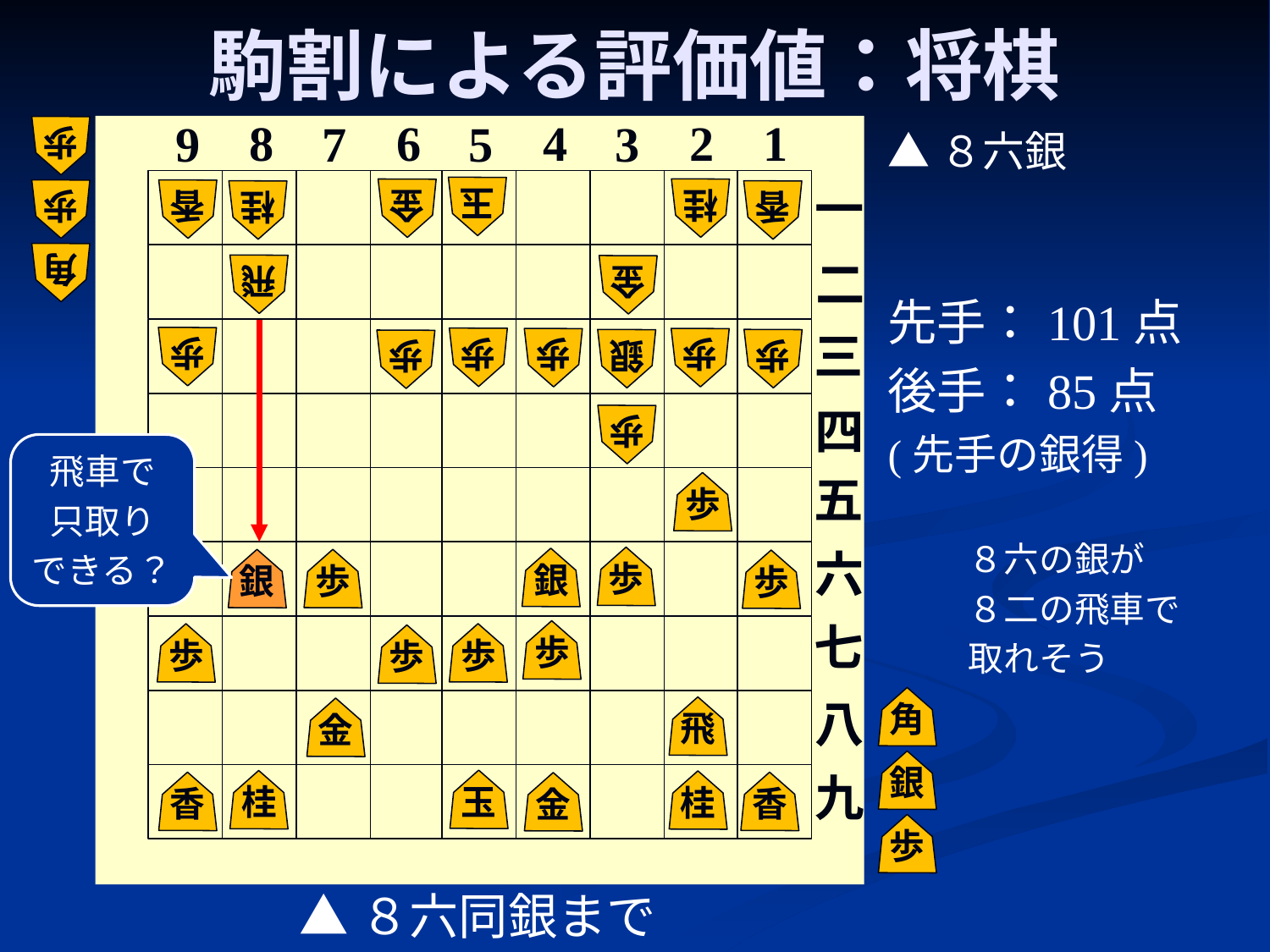

# 駒割による評価値：将棋
6
2
1
8
4
7
3
9
5

一

二
三

四
五

六

七

八

九

歩
▲８六銀
玉
桂
金
歩
香
桂
香
角
飛
金
先手：101点
後手：85点
(先手の銀得)
歩
歩
歩
歩
歩
銀
歩
歩
飛車で
只取り
できる？
歩
８六の銀が
８二の飛車で
取れそう
歩
銀
銀
歩
歩
歩
歩
歩
歩
角
飛
金
銀
玉
桂
桂
香
香
金
歩
▲８六同銀まで